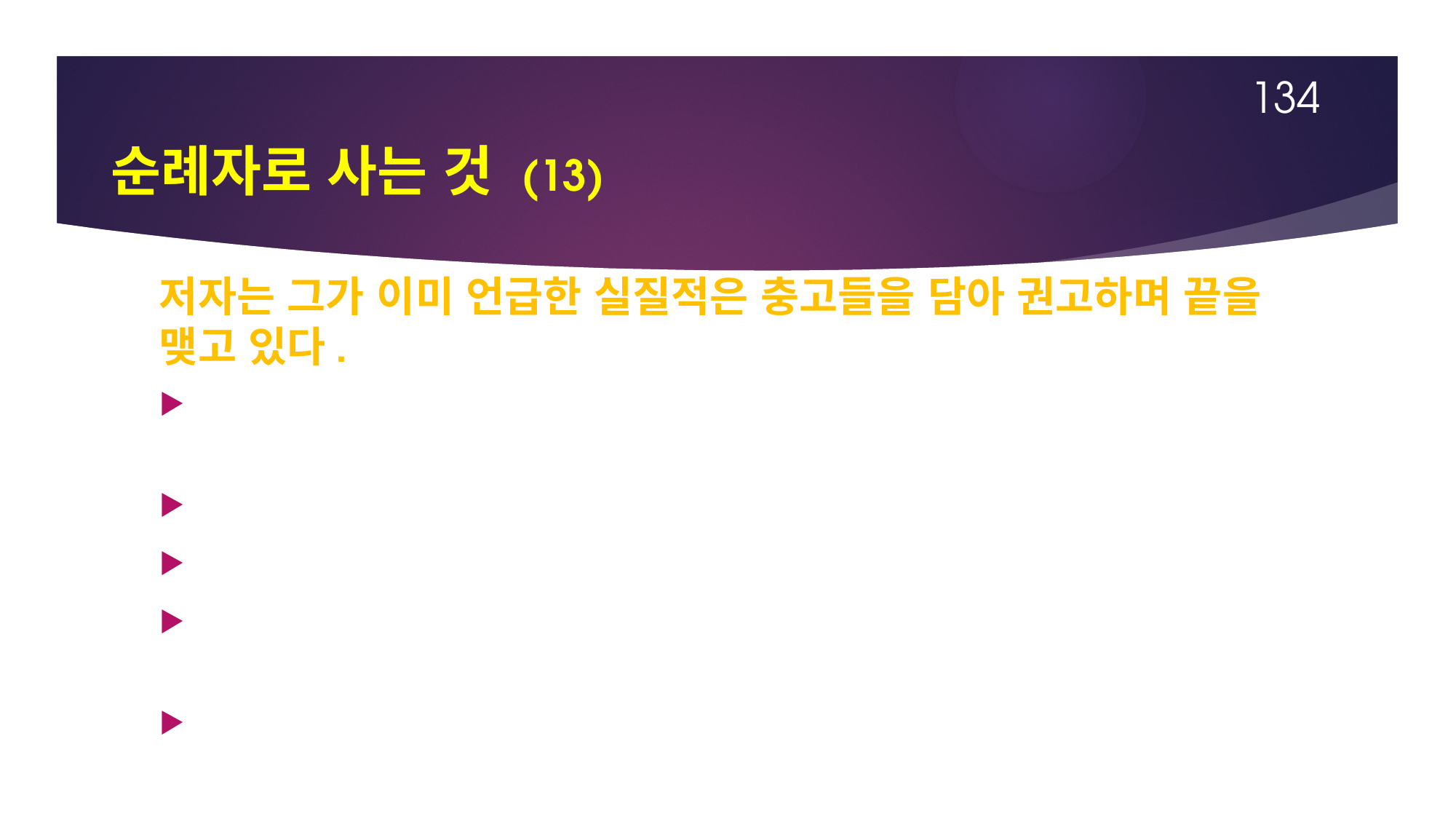

134
# 순례자로 사는 것 (13)
저자는 그가 이미 언급한 실질적은 충고들을 담아 권고하며 끝을 맺고 있다.
사랑, 접대, 갇힌 자들을 돌보는 것, 성적 순결, 자족함과 신뢰가 경작 되어져야만 한다.
믿는자들은 하나님의 리더들을 존중하고 본받아야한다.
그들은 어두움으로 부터 자신들을 보호해야 한다.
마지막으로 예수님의 죽음 “영문 밖으로”는 그리스도인들도 유대주의의 전통 밖으로 떠날 것에 대해 외치고 있다.
편지는 축복과 기도로 끝이 난다.